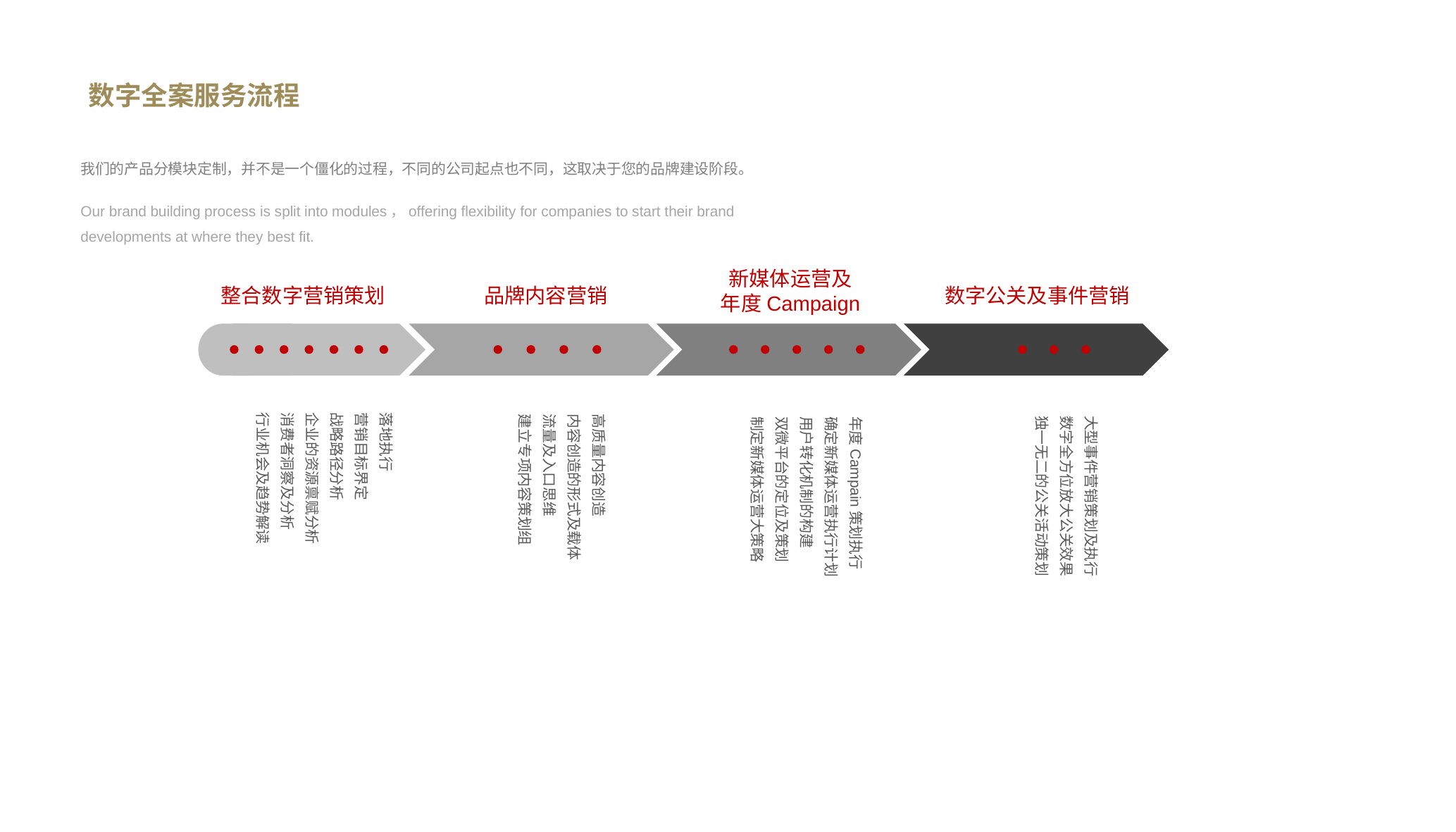

数字全案服务流程
我们的产品分模块定制，并不是一个僵化的过程，不同的公司起点也不同，这取决于您的品牌建设阶段。

Our brand building process is split into modules，offering flexibility for companies to start their brand
developments at where they best fit.

新媒体运营及
年度Campaign
整合数字营销策划
品牌内容营销
数字公关及事件营销

落地执行

营销目标界定

战略路径分析

企业的资源禀赋分析

消费者洞察及分析

行业机会及趋势解读
高质量内容创造

内容创造的形式及载体

流量及入口思维

建立专项内容策划组
大型事件营销策划及执行

数字全方位放大公关效果

独一无二的公关活动策划

年度Campain策划执行

确定新媒体运营执行计划

用户转化机制的构建

双微平台的定位及策划

制定新媒体运营大策略